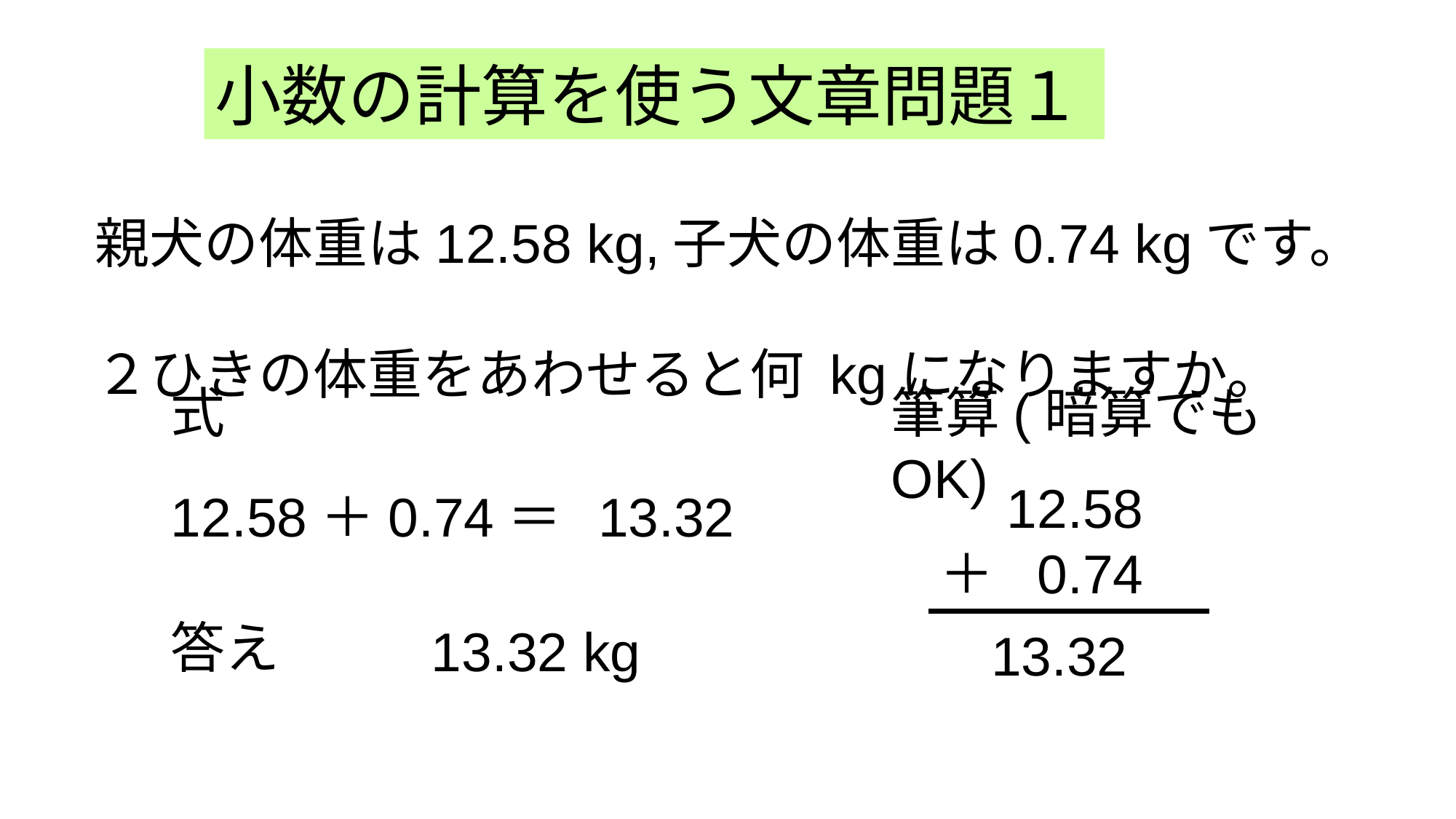

小数の計算を使う文章問題１
親犬の体重は12.58 kg,子犬の体重は0.74 kgです。
２ひきの体重をあわせると何 kgになりますか。
式
筆算(暗算でもOK)
　12.58
＋10.74
12.58＋0.74＝
13.32
答え
13.32 kg
13.32